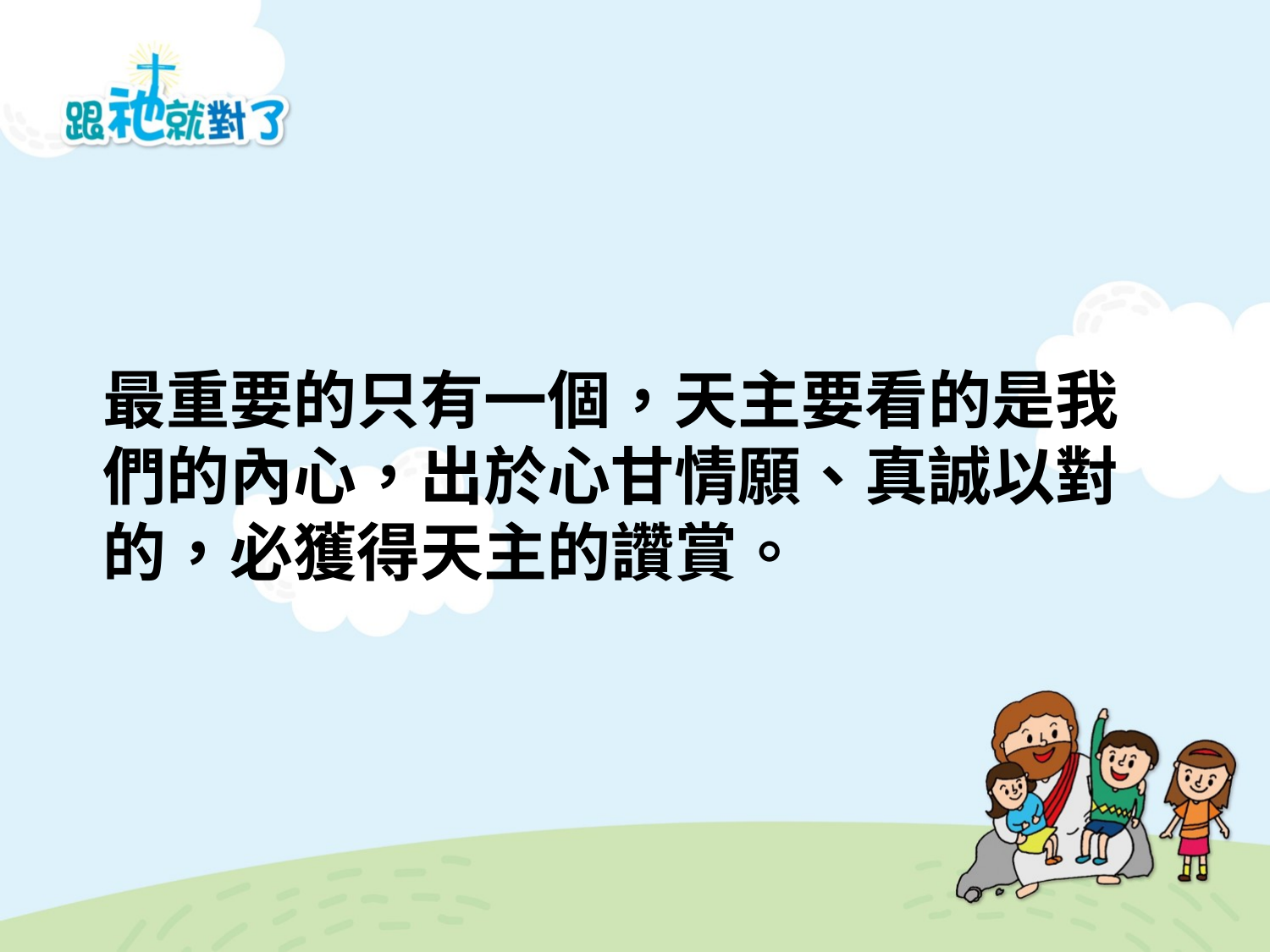

最重要的只有一個，天主要看的是我們的內心，出於心甘情願、真誠以對的，必獲得天主的讚賞。